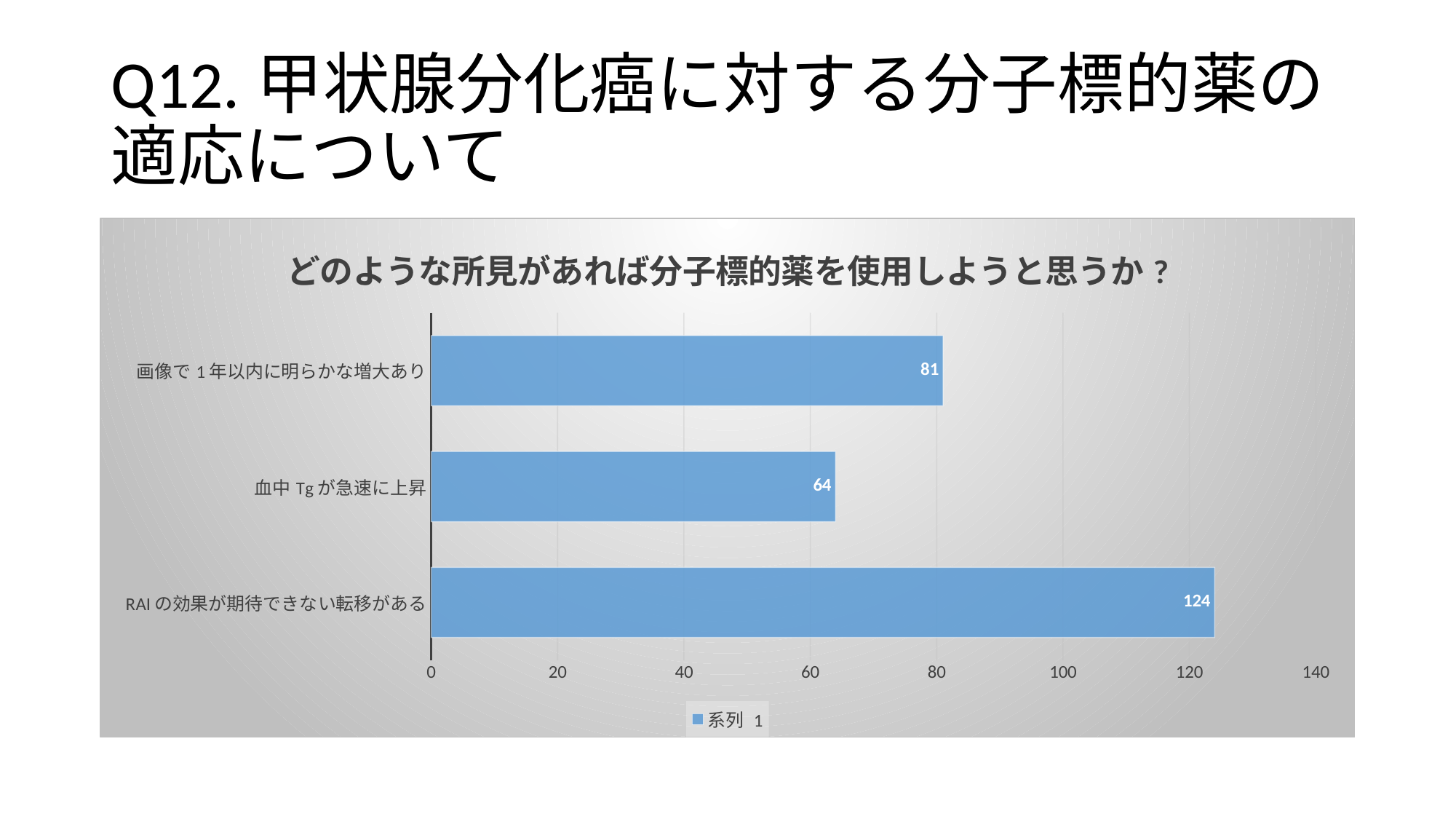

# Q12.甲状腺分化癌に対する分子標的薬の適応について

### Chart: どのような所見があれば分子標的薬を使用しようと思うか?

| Category | 系列 1 |
|---|---|
| RAIの効果が期待できない転移がある | 124.0 |
| 血中Tgが急速に上昇 | 64.0 |
| 画像で1年以内に明らかな増大あり | 81.0 |